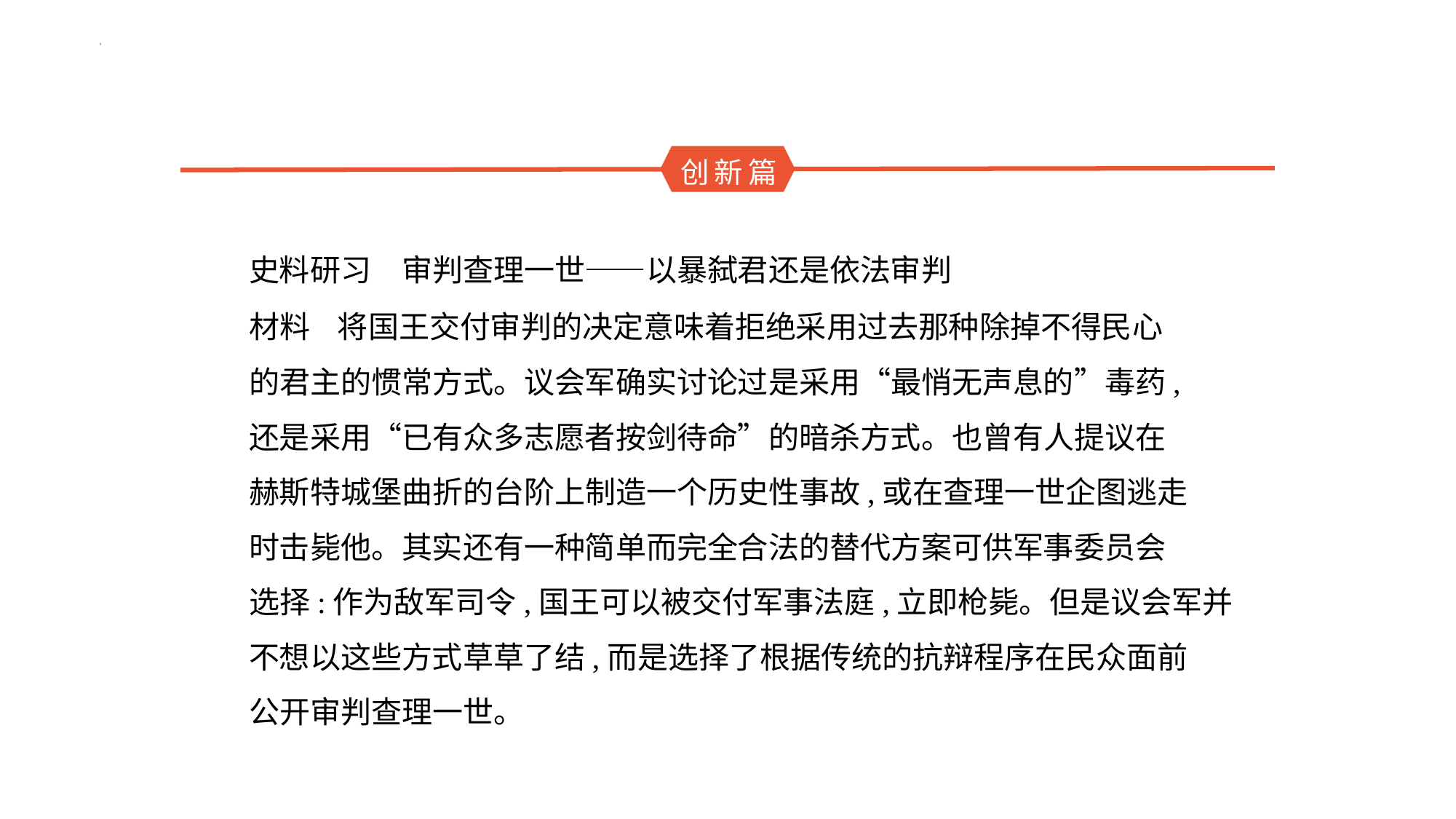

创新篇
史料研习　审判查理一世——以暴弑君还是依法审判
材料    将国王交付审判的决定意味着拒绝采用过去那种除掉不得民心
的君主的惯常方式。议会军确实讨论过是采用“最悄无声息的”毒药,
还是采用“已有众多志愿者按剑待命”的暗杀方式。也曾有人提议在
赫斯特城堡曲折的台阶上制造一个历史性事故,或在查理一世企图逃走
时击毙他。其实还有一种简单而完全合法的替代方案可供军事委员会
选择:作为敌军司令,国王可以被交付军事法庭,立即枪毙。但是议会军并
不想以这些方式草草了结,而是选择了根据传统的抗辩程序在民众面前
公开审判查理一世。